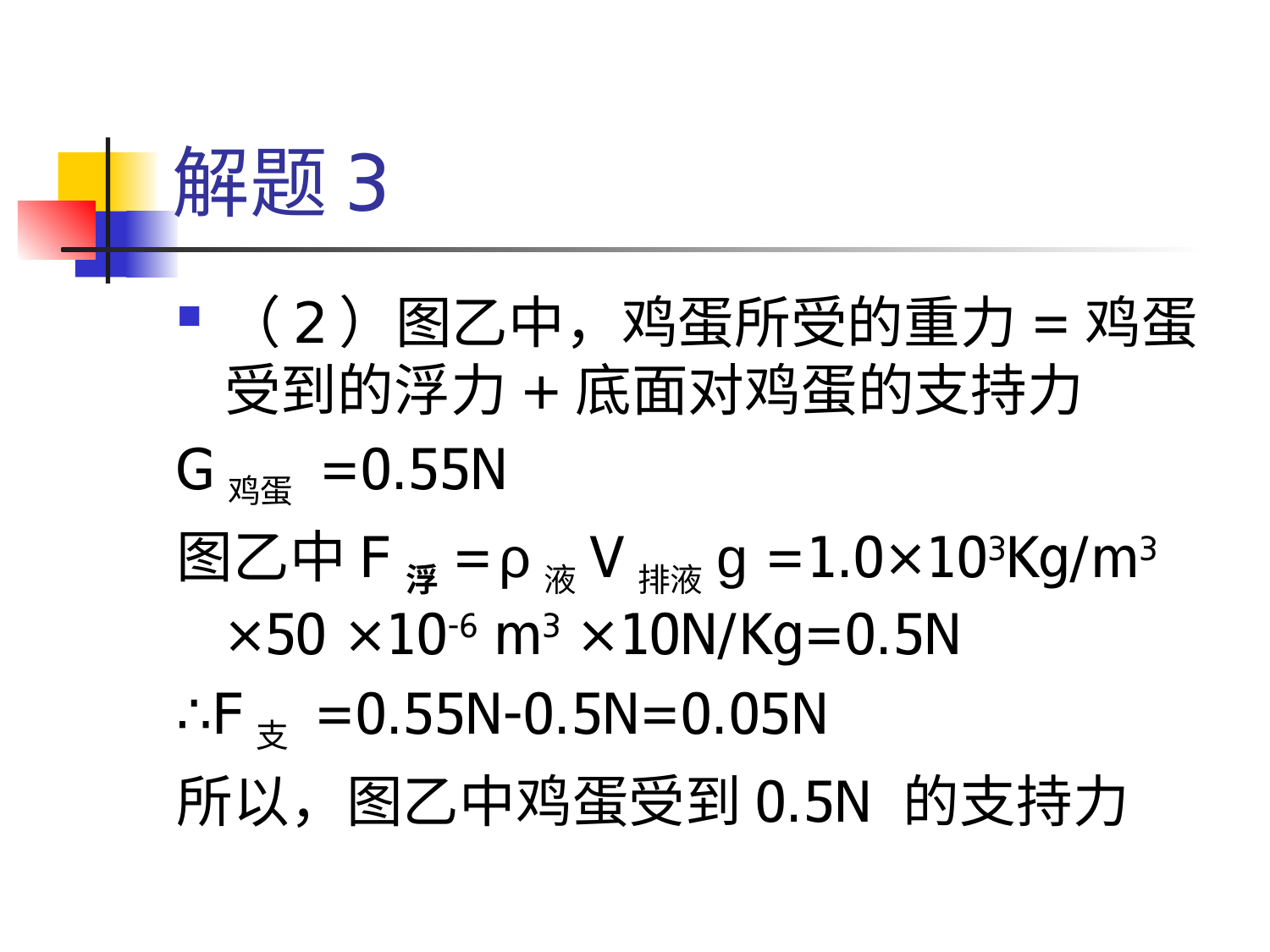

# 解题3
（2）图乙中，鸡蛋所受的重力=鸡蛋受到的浮力+底面对鸡蛋的支持力
G鸡蛋 =0.55N
图乙中F浮=ρ液V排液ɡ =1.0×103Kg/m3 ×50 ×10-6 m3 ×10N/Kg=0.5N
∴F支 =0.55N-0.5N=0.05N
所以，图乙中鸡蛋受到0.5N 的支持力